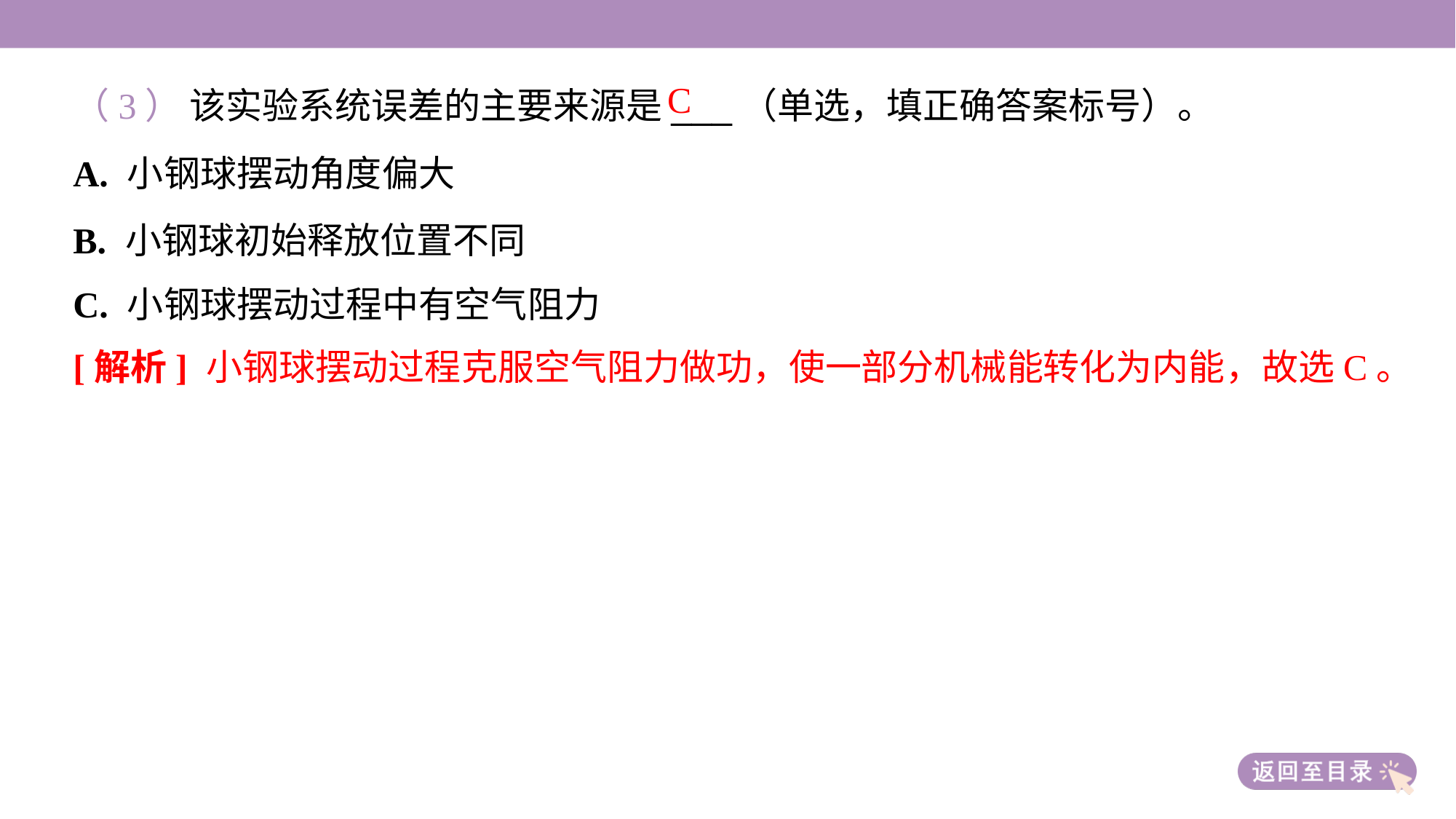

C
（3） 该实验系统误差的主要来源是___（单选，填正确答案标号）。
A. 小钢球摆动角度偏大
B. 小钢球初始释放位置不同
C. 小钢球摆动过程中有空气阻力
[解析] 小钢球摆动过程克服空气阻力做功，使一部分机械能转化为内能，故选C。